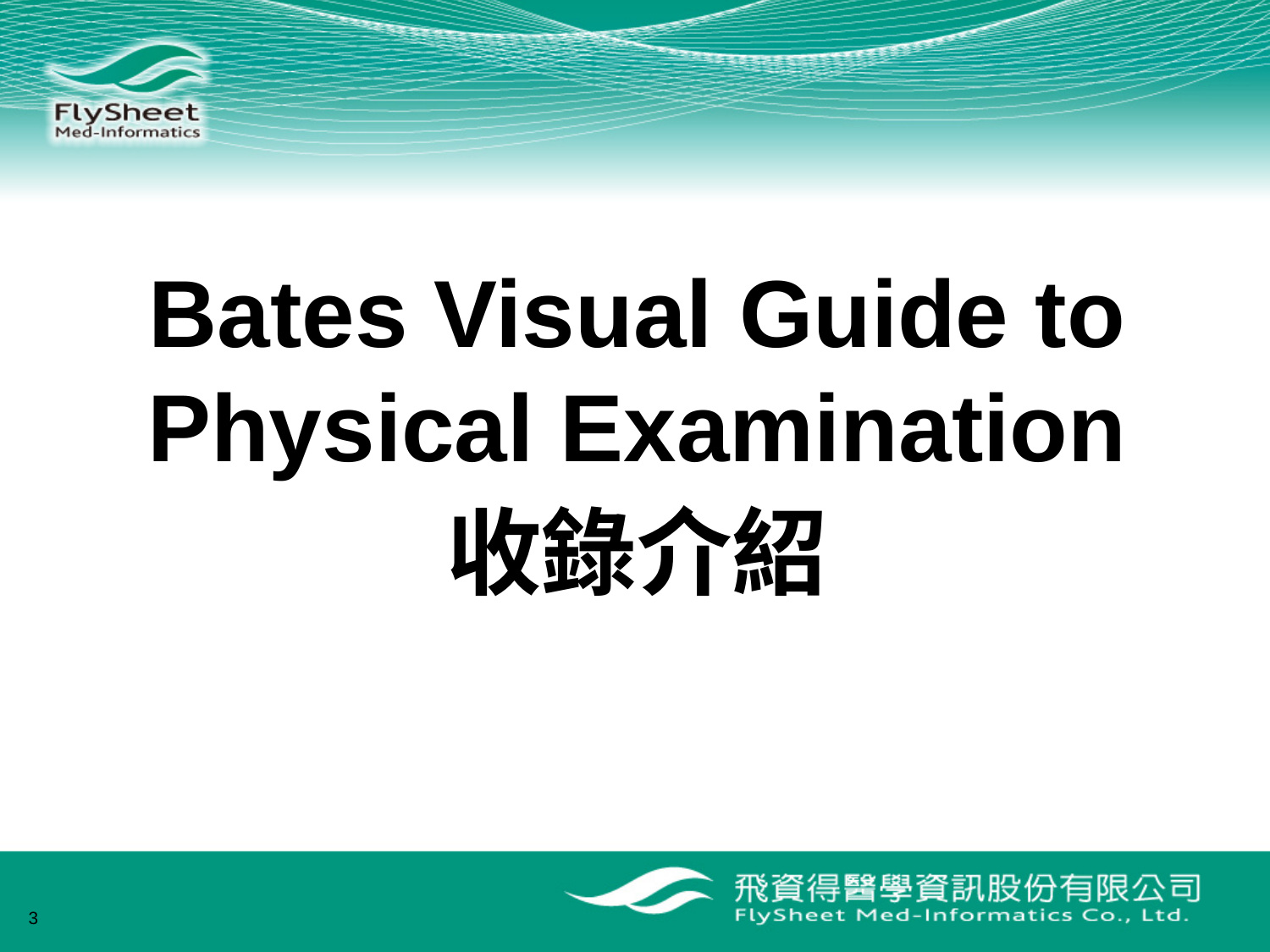

Bates Visual Guide to Physical Examination
收錄介紹
#
3